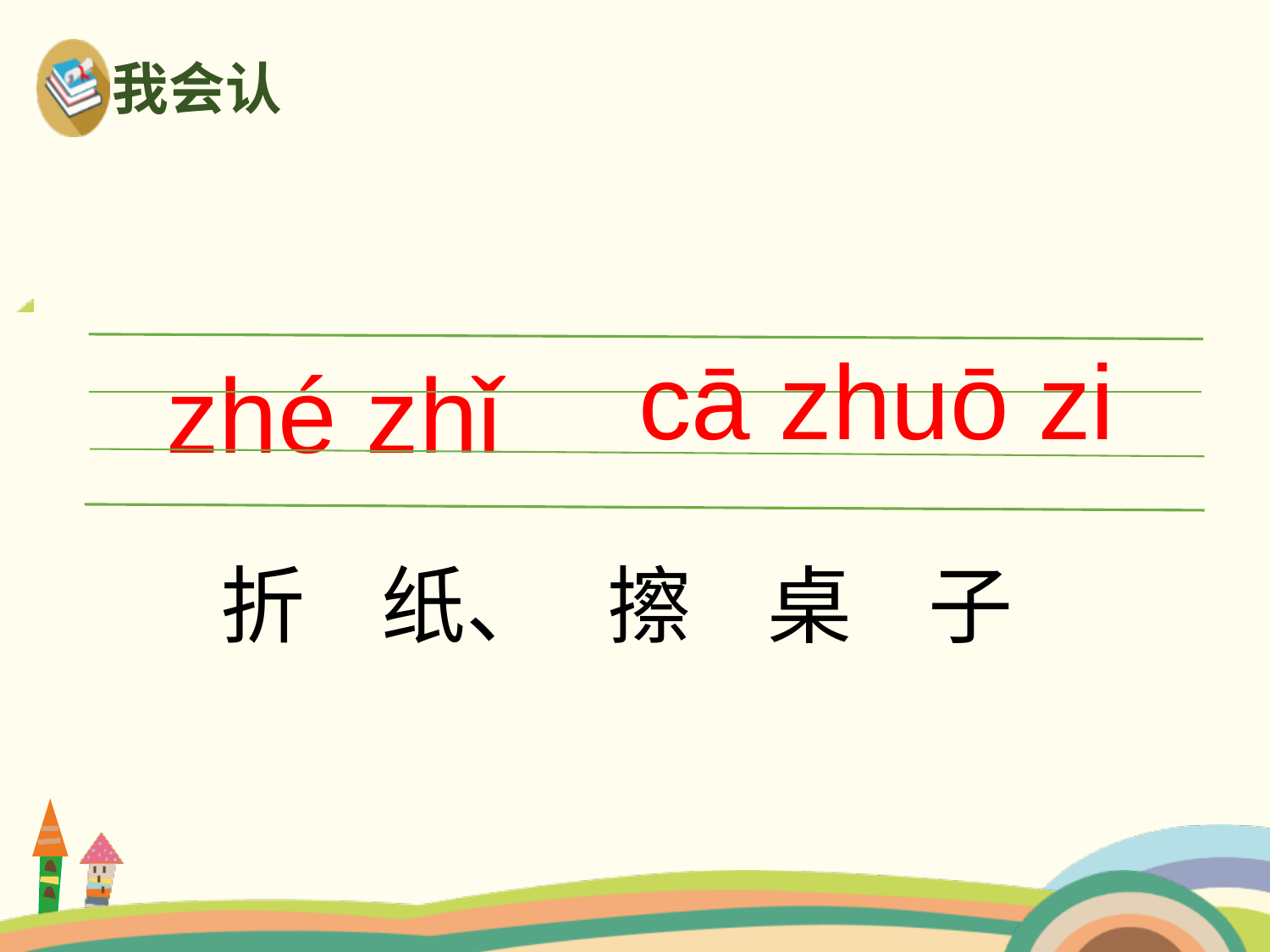

我会认
cā zhuō zi
zhé zhǐ
折    纸、   擦    桌    子